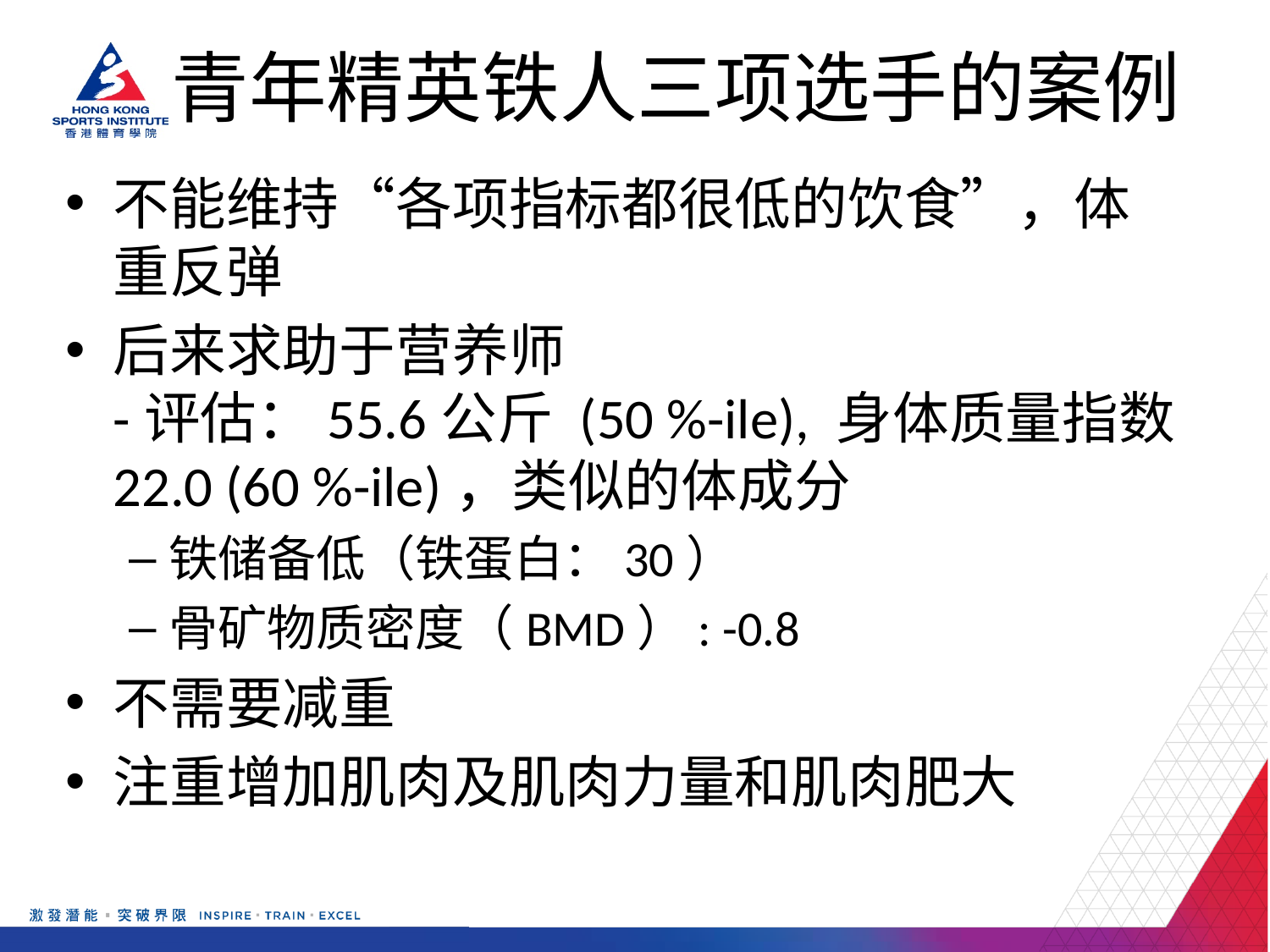

# 青年精英铁人三项选手的案例
不能维持“各项指标都很低的饮食”，体重反弹
后来求助于营养师
-评估：55.6公斤 (50 %-ile), 身体质量指数 22.0 (60 %-ile)，类似的体成分
铁储备低（铁蛋白：30）
骨矿物质密度（BMD）: -0.8
不需要减重
注重增加肌肉及肌肉力量和肌肉肥大